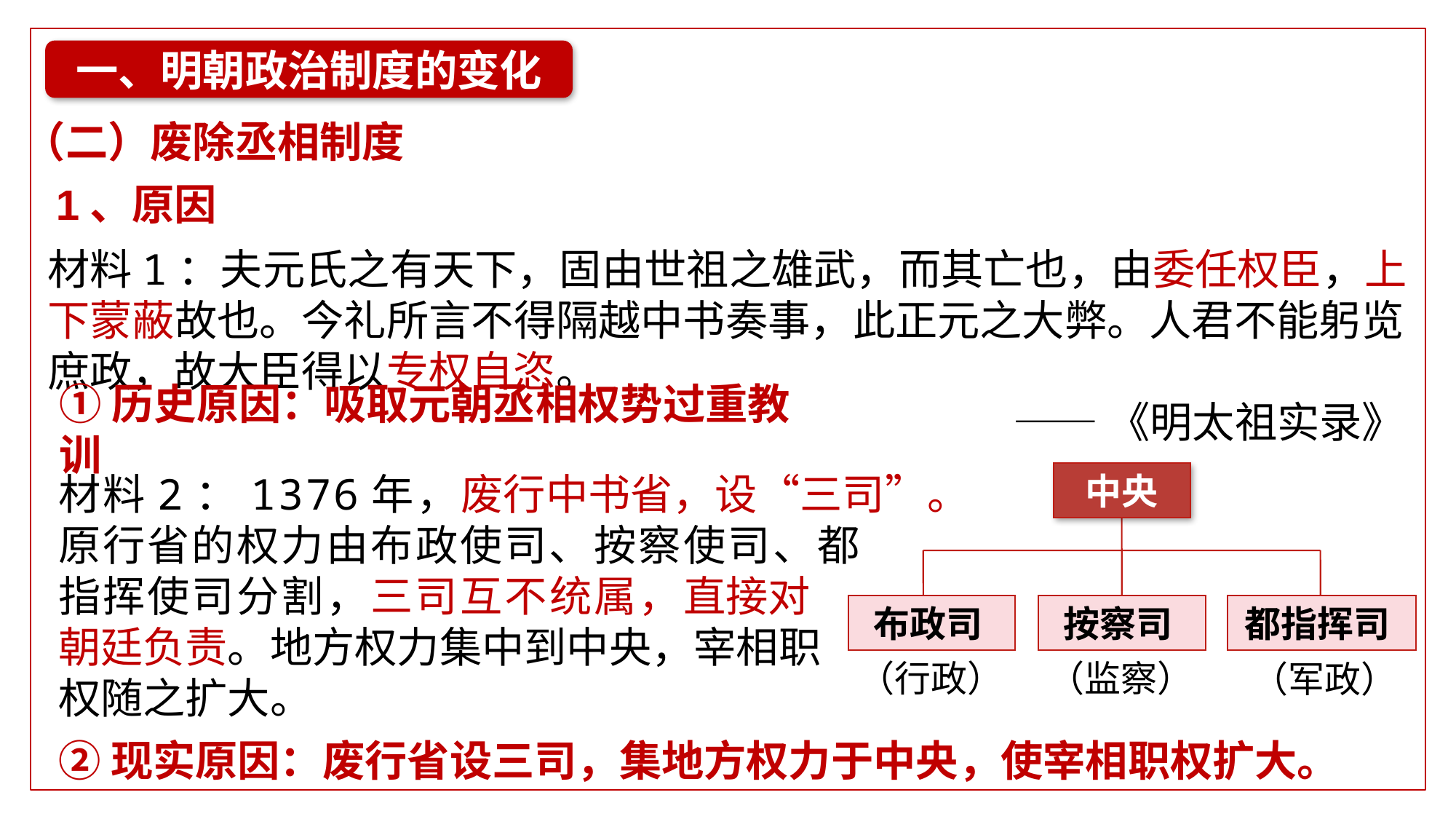

一、明朝政治制度的变化
（二）废除丞相制度
1、原因
材料1：夫元氏之有天下，固由世祖之雄武，而其亡也，由委任权臣，上下蒙蔽故也。今礼所言不得隔越中书奏事，此正元之大弊。人君不能躬览庶政，故大臣得以专权自恣。
——《明太祖实录》
①历史原因：吸取元朝丞相权势过重教训
材料2：1376年，废行中书省，设“三司”。
原行省的权力由布政使司、按察使司、都
指挥使司分割，三司互不统属，直接对
朝廷负责。地方权力集中到中央，宰相职
权随之扩大。
中央

布政司
按察司
都指挥司
（行政）
（监察）
（军政）
②现实原因：废行省设三司，集地方权力于中央，使宰相职权扩大。